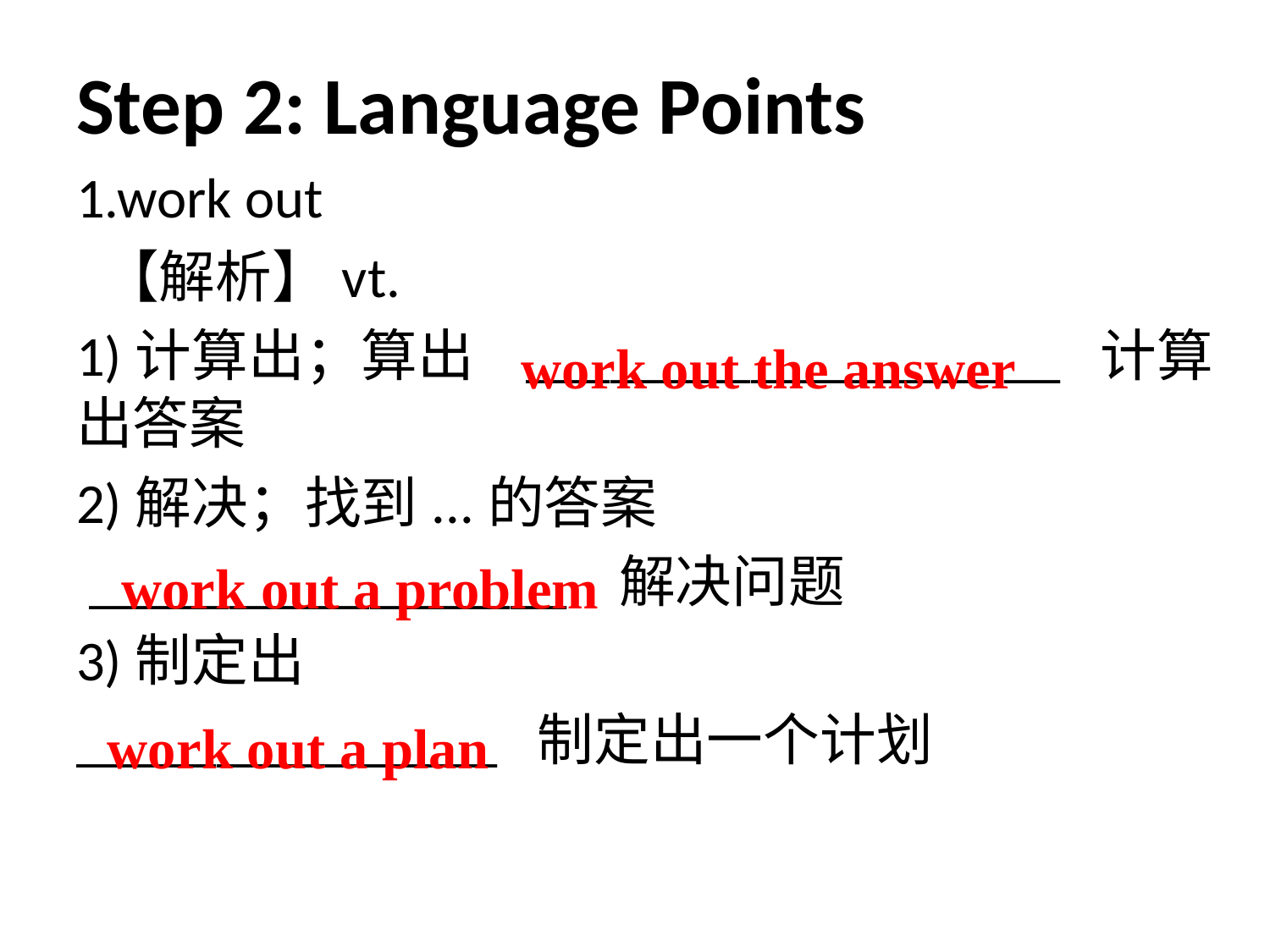

Step 2: Language Points
1.work out
 【解析】vt.
1)计算出；算出   ___________________  计算出答案
2)解决；找到...的答案
 _________________   解决问题
3)制定出
_______________  制定出一个计划

 work out the answer
 work out a problem
work out a plan